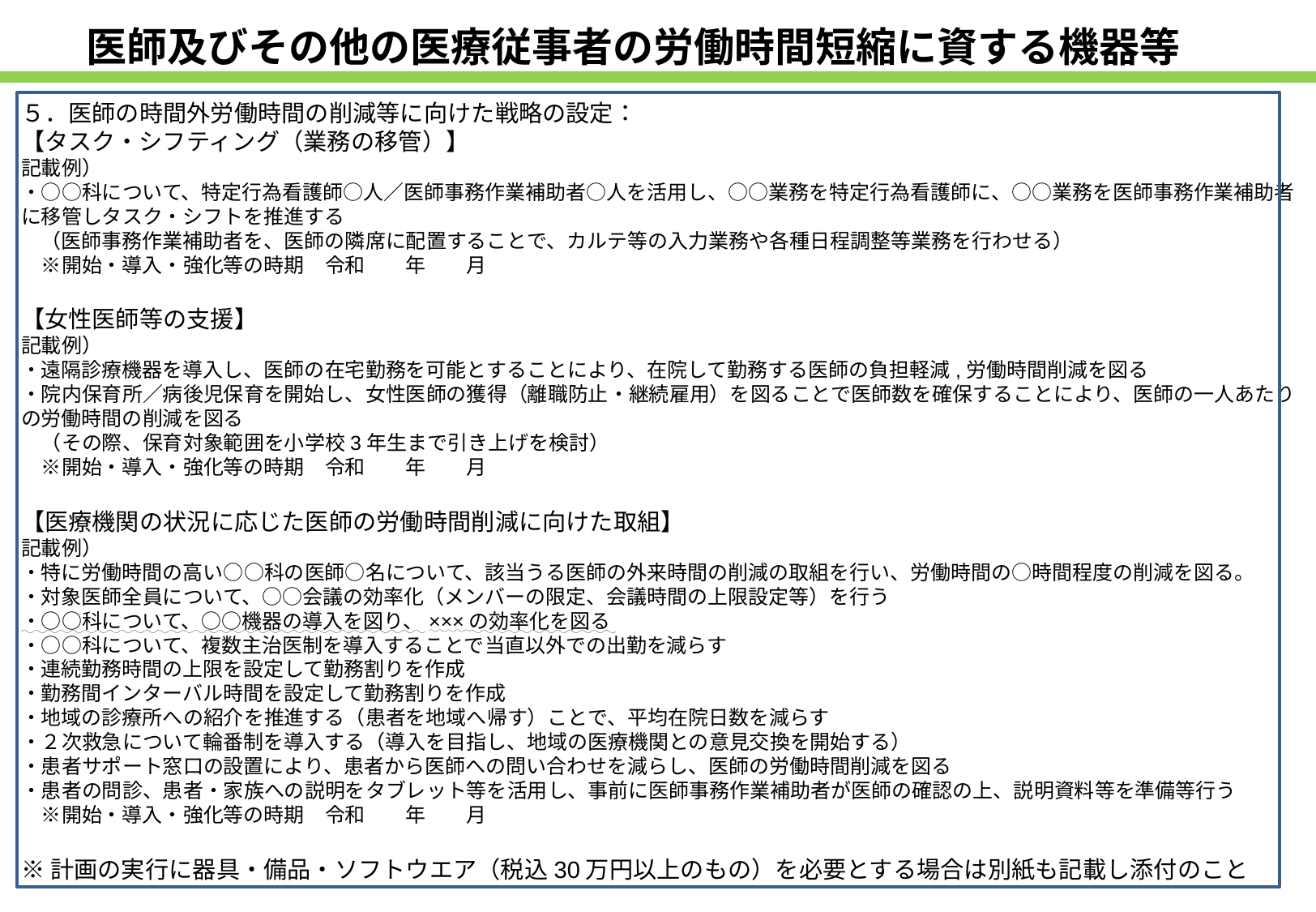

医師及びその他の医療従事者の労働時間短縮に資する機器等

５．医師の時間外労働時間の削減等に向けた戦略の設定：
【タスク・シフティング（業務の移管）】
記載例）
・○○科について、特定行為看護師○人／医師事務作業補助者○人を活用し、○○業務を特定行為看護師に、○○業務を医師事務作業補助者に移管しタスク・シフトを推進する
　（医師事務作業補助者を、医師の隣席に配置することで、カルテ等の入力業務や各種日程調整等業務を行わせる）
　※開始・導入・強化等の時期　令和　　年　　月

【女性医師等の支援】
記載例）
・遠隔診療機器を導入し、医師の在宅勤務を可能とすることにより、在院して勤務する医師の負担軽減,労働時間削減を図る
・院内保育所／病後児保育を開始し、女性医師の獲得（離職防止・継続雇用）を図ることで医師数を確保することにより、医師の一人あたりの労働時間の削減を図る
　（その際、保育対象範囲を小学校3年生まで引き上げを検討）
　※開始・導入・強化等の時期　令和　　年　　月

【医療機関の状況に応じた医師の労働時間削減に向けた取組】
記載例）
・特に労働時間の高い○○科の医師○名について、該当うる医師の外来時間の削減の取組を行い、労働時間の○時間程度の削減を図る。
・対象医師全員について、○○会議の効率化（メンバーの限定、会議時間の上限設定等）を行う
・○○科について、○○機器の導入を図り、×××の効率化を図る
・○○科について、複数主治医制を導入することで当直以外での出勤を減らす
・連続勤務時間の上限を設定して勤務割りを作成
・勤務間インターバル時間を設定して勤務割りを作成
・地域の診療所への紹介を推進する（患者を地域へ帰す）ことで、平均在院日数を減らす
・２次救急について輪番制を導入する（導入を目指し、地域の医療機関との意見交換を開始する）
・患者サポート窓口の設置により、患者から医師への問い合わせを減らし、医師の労働時間削減を図る
・患者の問診、患者・家族への説明をタブレット等を活用し、事前に医師事務作業補助者が医師の確認の上、説明資料等を準備等行う
　※開始・導入・強化等の時期　令和　　年　　月

※計画の実行に器具・備品・ソフトウエア（税込30万円以上のもの）を必要とする場合は別紙も記載し添付のこと